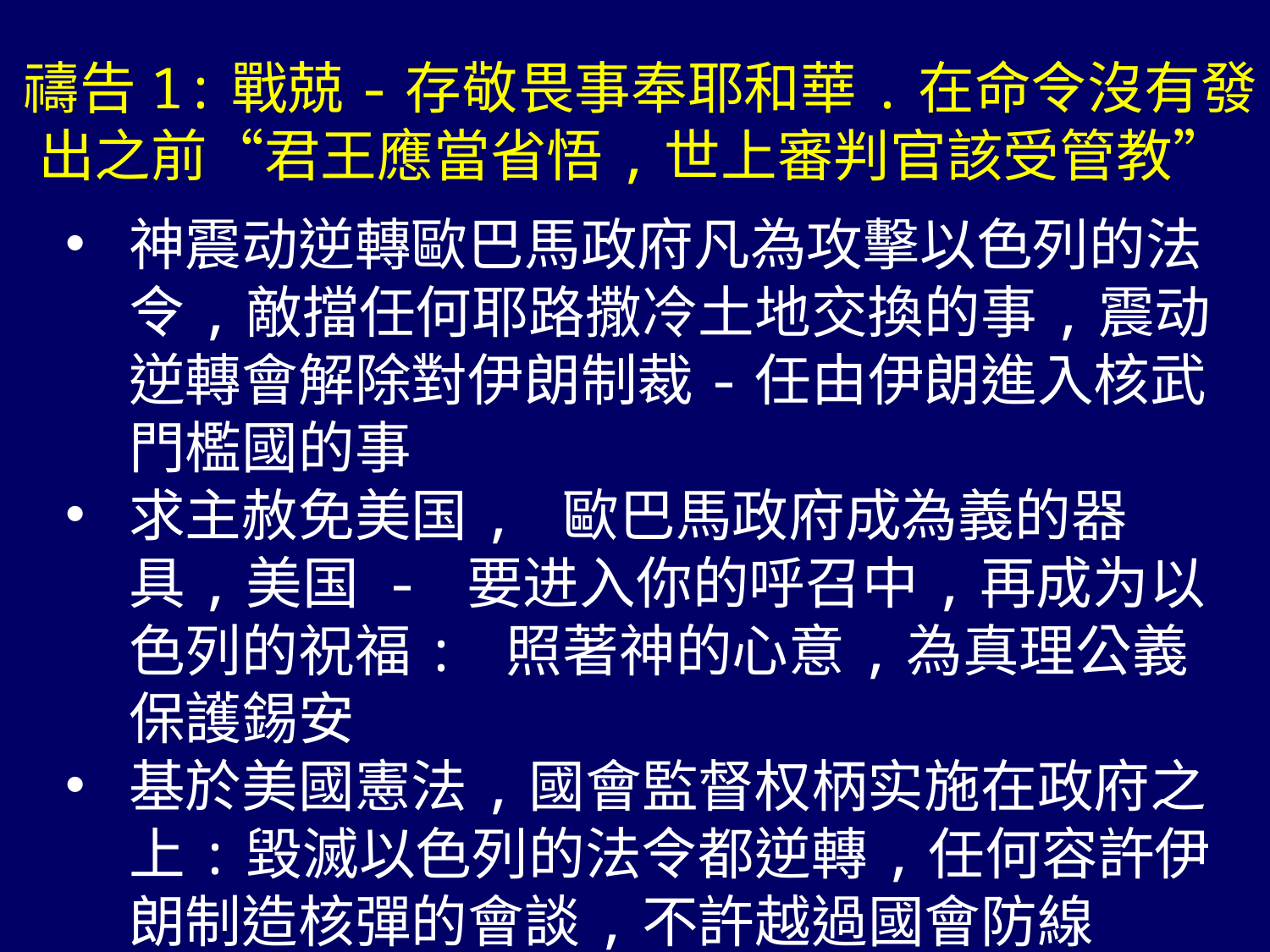

禱告1:戰兢-存敬畏事奉耶和華.在命令沒有發出之前“君王應當省悟,世上審判官該受管教”
神震动逆轉歐巴馬政府凡為攻擊以色列的法令,敵擋任何耶路撒冷土地交換的事,震动逆轉會解除對伊朗制裁-任由伊朗進入核武門檻國的事
求主赦免美国, 歐巴馬政府成為義的器具,美国 - 要进入你的呼召中,再成为以色列的祝福: 照著神的心意,為真理公義保護錫安
基於美國憲法,國會監督权柄实施在政府之上:毀滅以色列的法令都逆轉,任何容許伊朗制造核彈的會談,不許越過國會防線